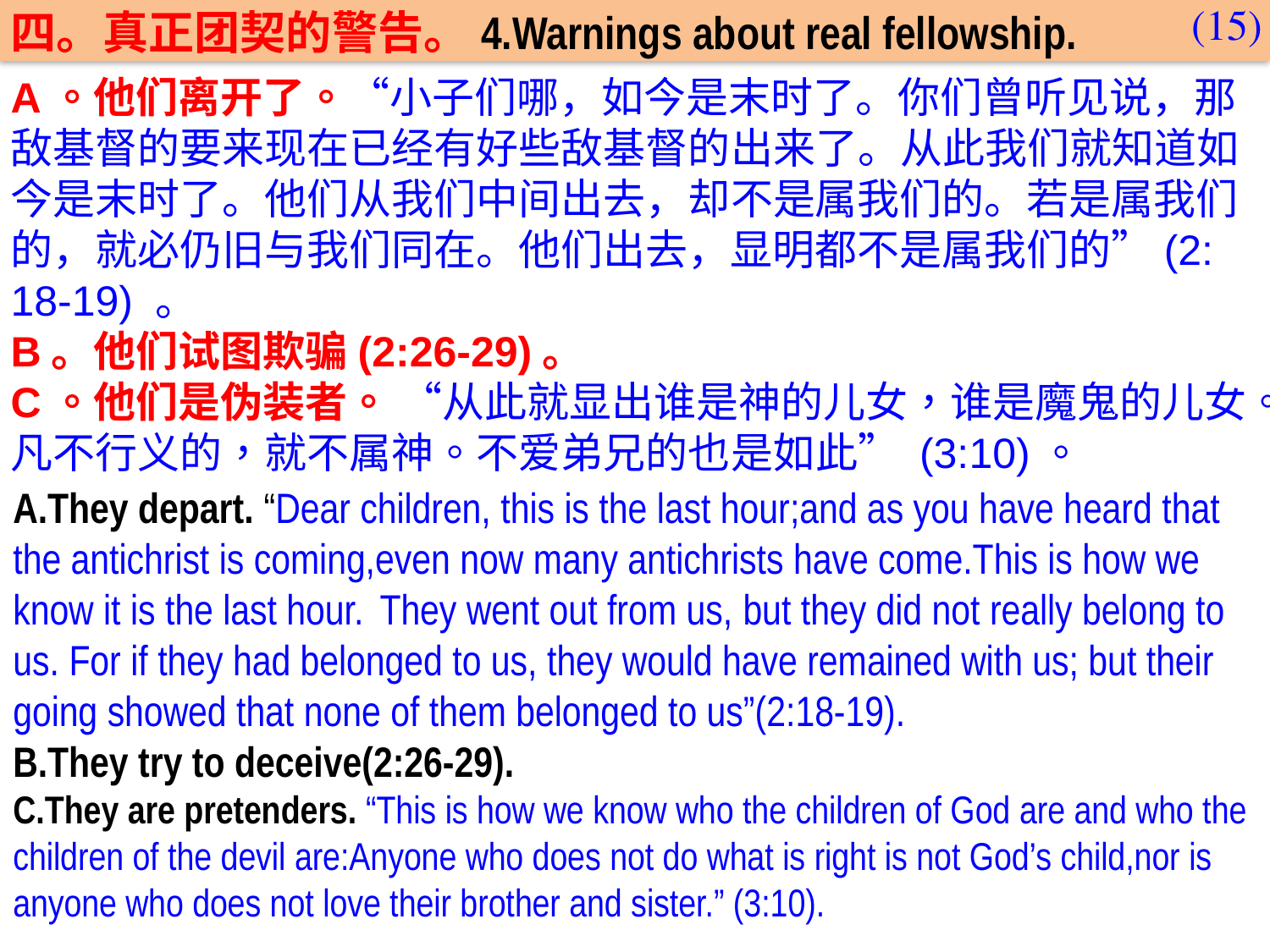

(15)
四。真正团契的警告。4.Warnings about real fellowship.

A。他们离开了。“小子们哪，如今是末时了。你们曾听见说，那敌基督的要来现在已经有好些敌基督的出来了。从此我们就知道如今是末时了。他们从我们中间出去，却不是属我们的。若是属我们的，就必仍旧与我们同在。他们出去，显明都不是属我们的”(2: 18-19) 。
B。他们试图欺骗(2:26-29)。
C。他们是伪装者。 “从此就显出谁是神的儿女，谁是魔鬼的儿女。凡不行义的，就不属神。不爱弟兄的也是如此” (3:10)。

A.They depart. “Dear children, this is the last hour;and as you have heard that the antichrist is coming,even now many antichrists have come.This is how we know it is the last hour.  They went out from us, but they did not really belong to us. For if they had belonged to us, they would have remained with us; but their going showed that none of them belonged to us”(2:18-19).
B.They try to deceive(2:26-29).
C.They are pretenders. “This is how we know who the children of God are and who the children of the devil are:Anyone who does not do what is right is not God’s child,nor is anyone who does not love their brother and sister.” (3:10).